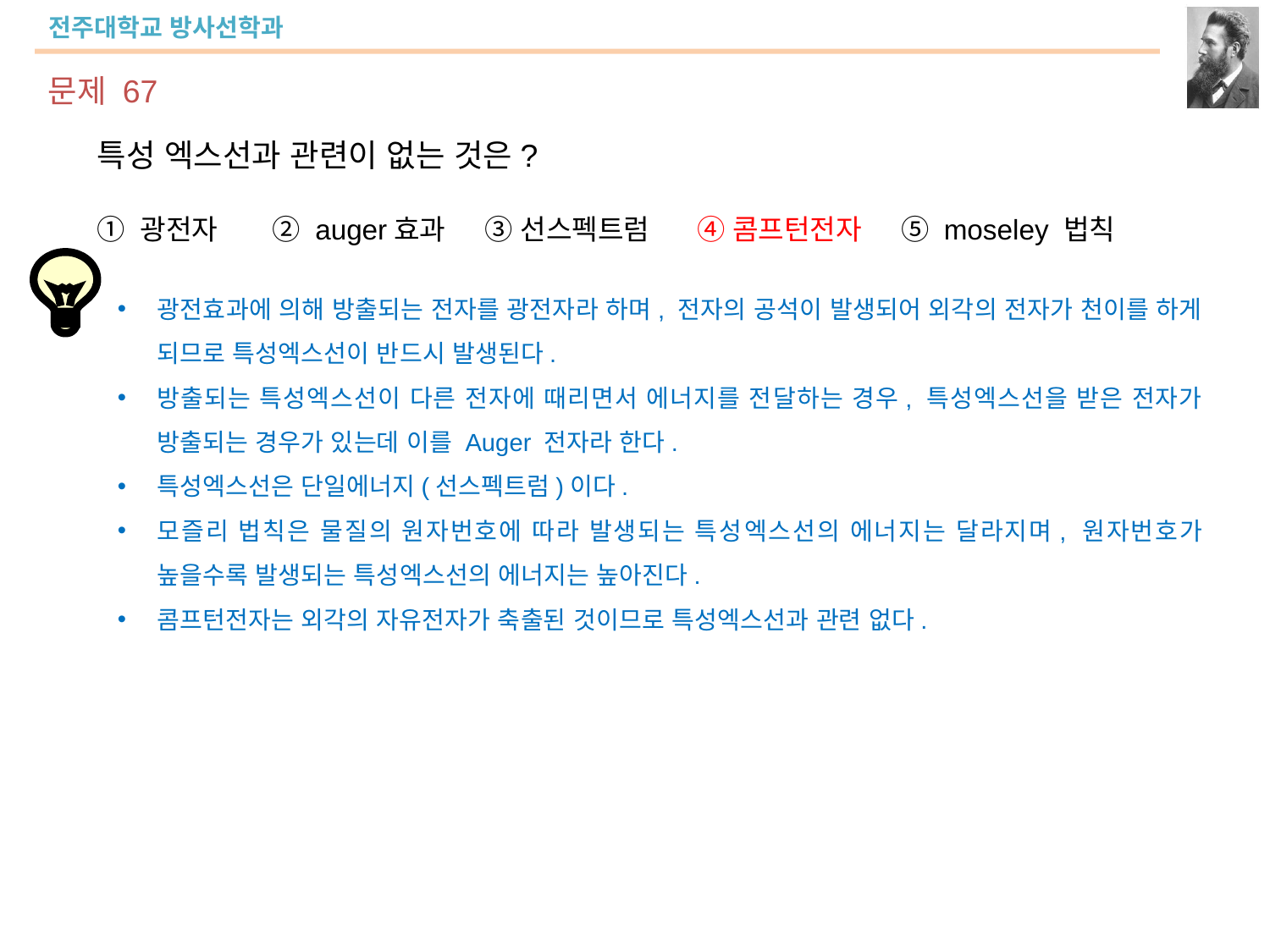

문제 67
특성 엑스선과 관련이 없는 것은?

① 광전자       ② auger효과     ③ 선스펙트럼      ④ 콤프턴전자     ⑤ moseley 법칙

광전효과에 의해 방출되는 전자를 광전자라 하며, 전자의 공석이 발생되어 외각의 전자가 천이를 하게 되므로 특성엑스선이 반드시 발생된다.
방출되는 특성엑스선이 다른 전자에 때리면서 에너지를 전달하는 경우, 특성엑스선을 받은 전자가 방출되는 경우가 있는데 이를 Auger 전자라 한다.
특성엑스선은 단일에너지(선스펙트럼)이다.
모즐리 법칙은 물질의 원자번호에 따라 발생되는 특성엑스선의 에너지는 달라지며, 원자번호가 높을수록 발생되는 특성엑스선의 에너지는 높아진다.
콤프턴전자는 외각의 자유전자가 축출된 것이므로 특성엑스선과 관련 없다.